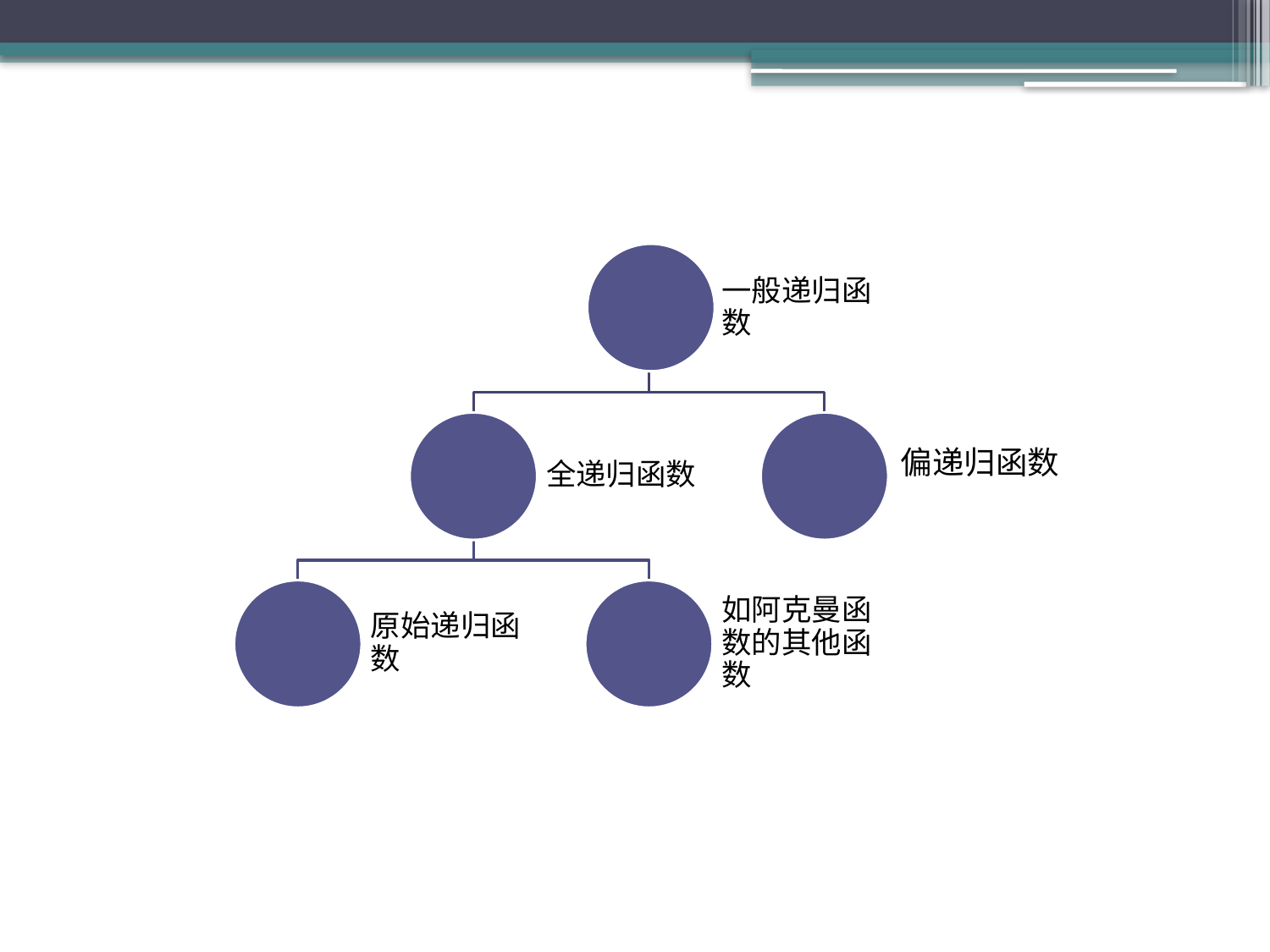

一般递归函数

全递归函数

偏递归函数

原始递归函数

如阿克曼函数的其他函数